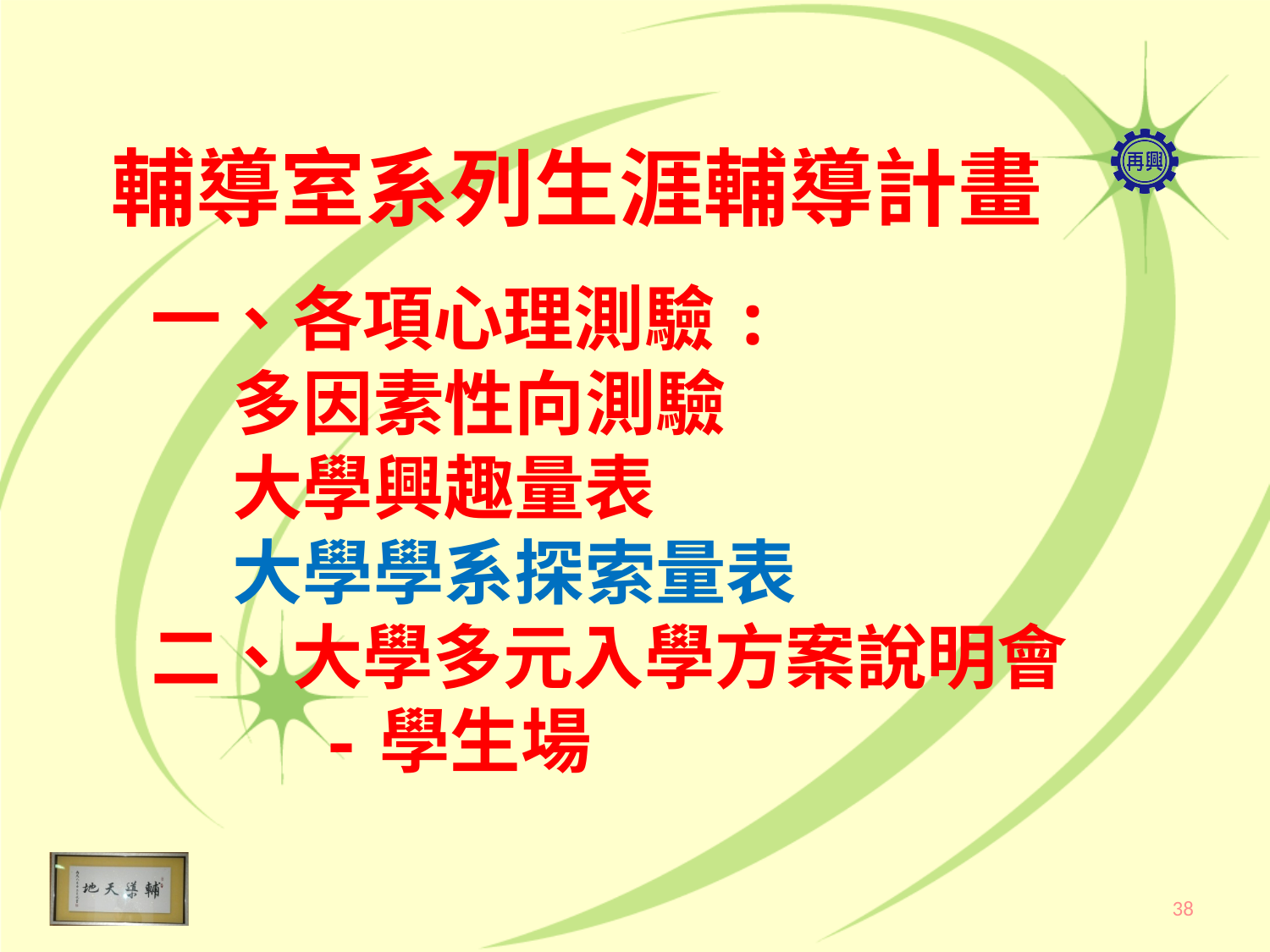

輔導室系列生涯輔導計畫
一、各項心理測驗:
    多因素性向測驗
    大學興趣量表
    大學學系探索量表
二、大學多元入學方案說明會
    -學生場
38